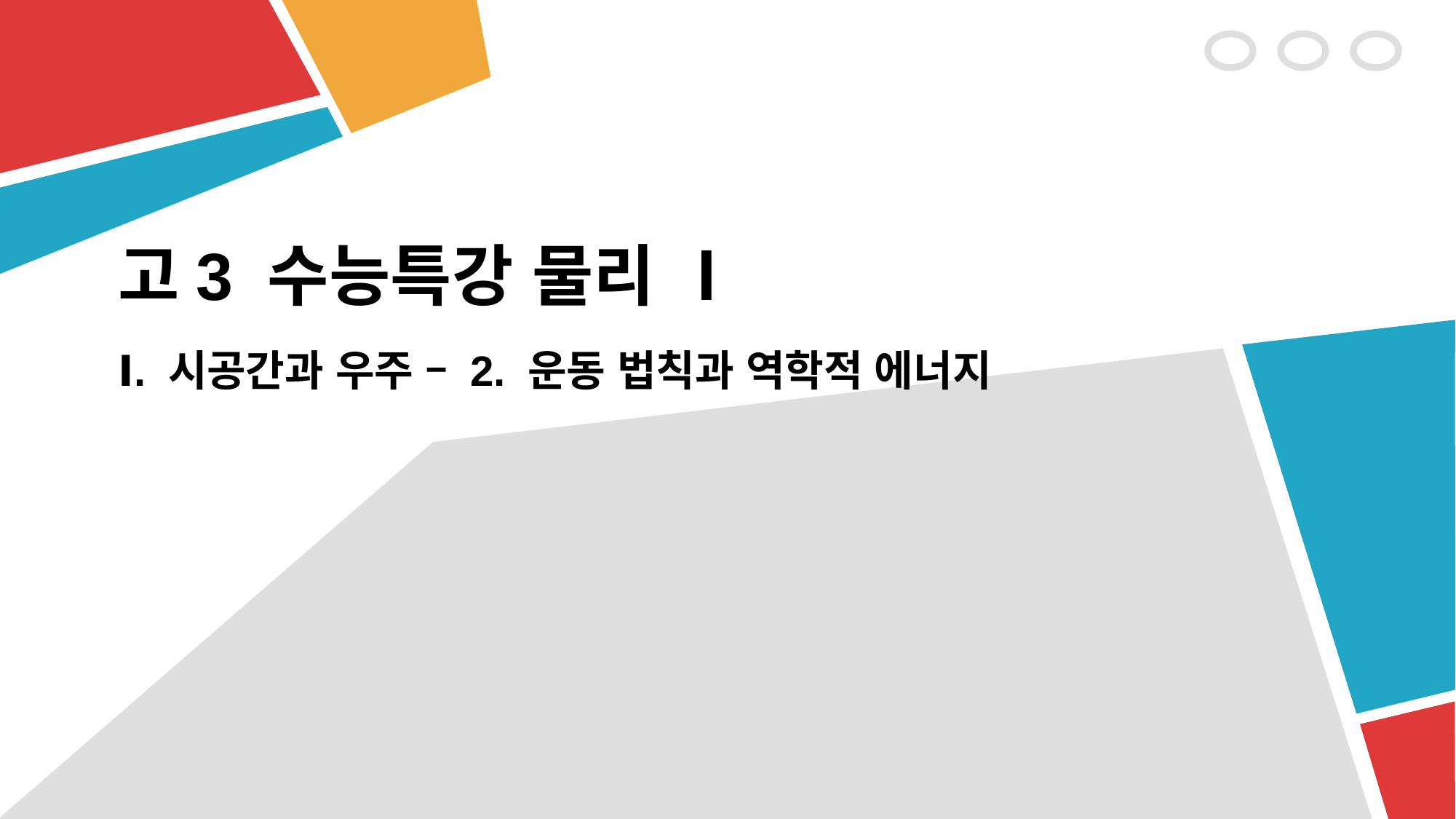

# 고3 수능특강 물리 Ⅰ
Ⅰ. 시공간과 우주 – 2. 운동 법칙과 역학적 에너지